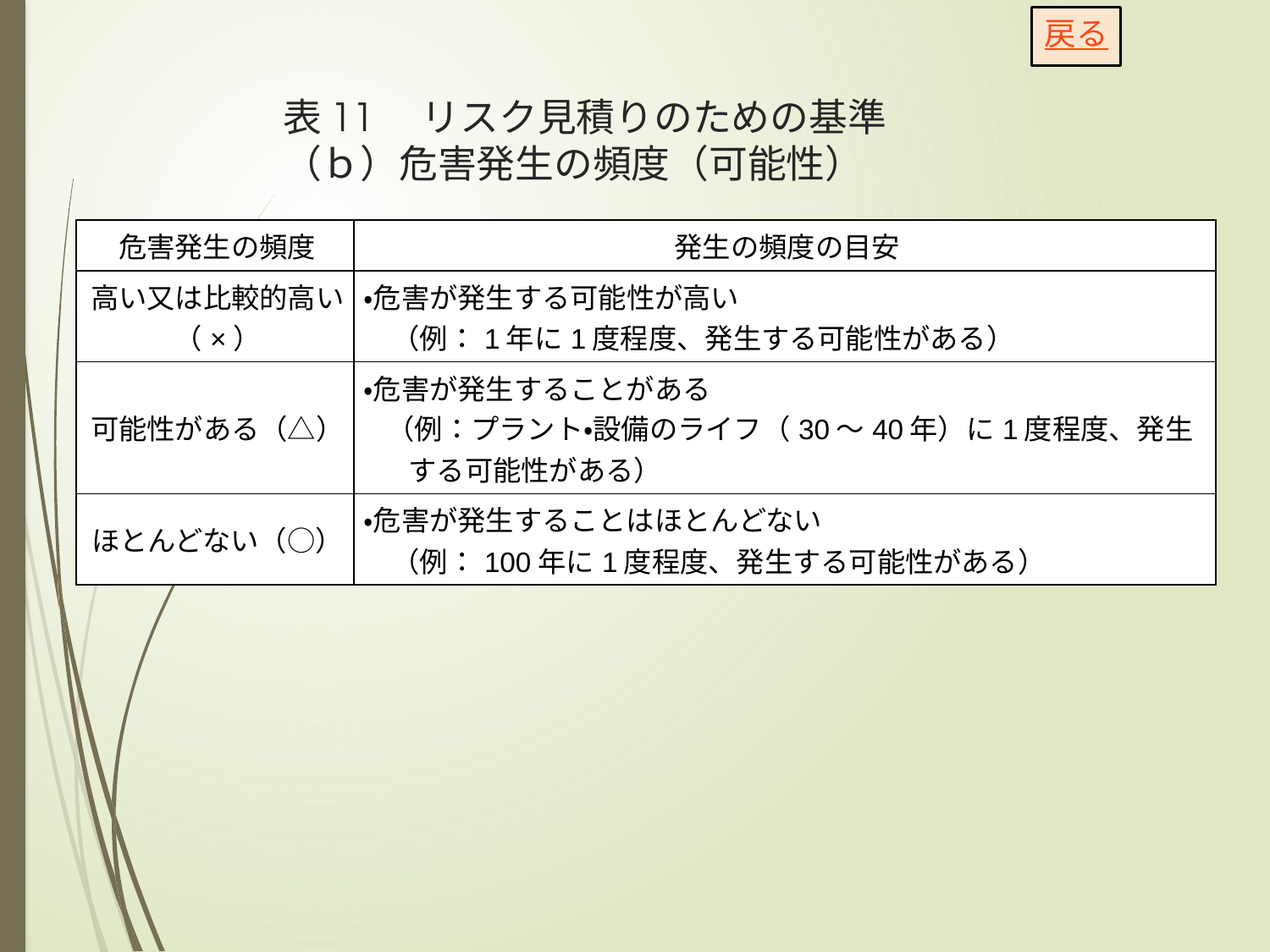

戻る
# 表11　リスク見積りのための基準 （ｂ）危害発生の頻度（可能性）
| 危害発生の頻度 | 発生の頻度の目安 |
| --- | --- |
| 高い又は比較的高い （×） | ・危害が発生する可能性が高い 　（例：1年に1度程度、発生する可能性がある） |
| 可能性がある（△） | ・危害が発生することがある 　（例：プラント・設備のライフ（30～40年）に1度程度、発生する可能性がある） |
| ほとんどない（○） | ・危害が発生することはほとんどない 　（例：100年に1度程度、発生する可能性がある） |